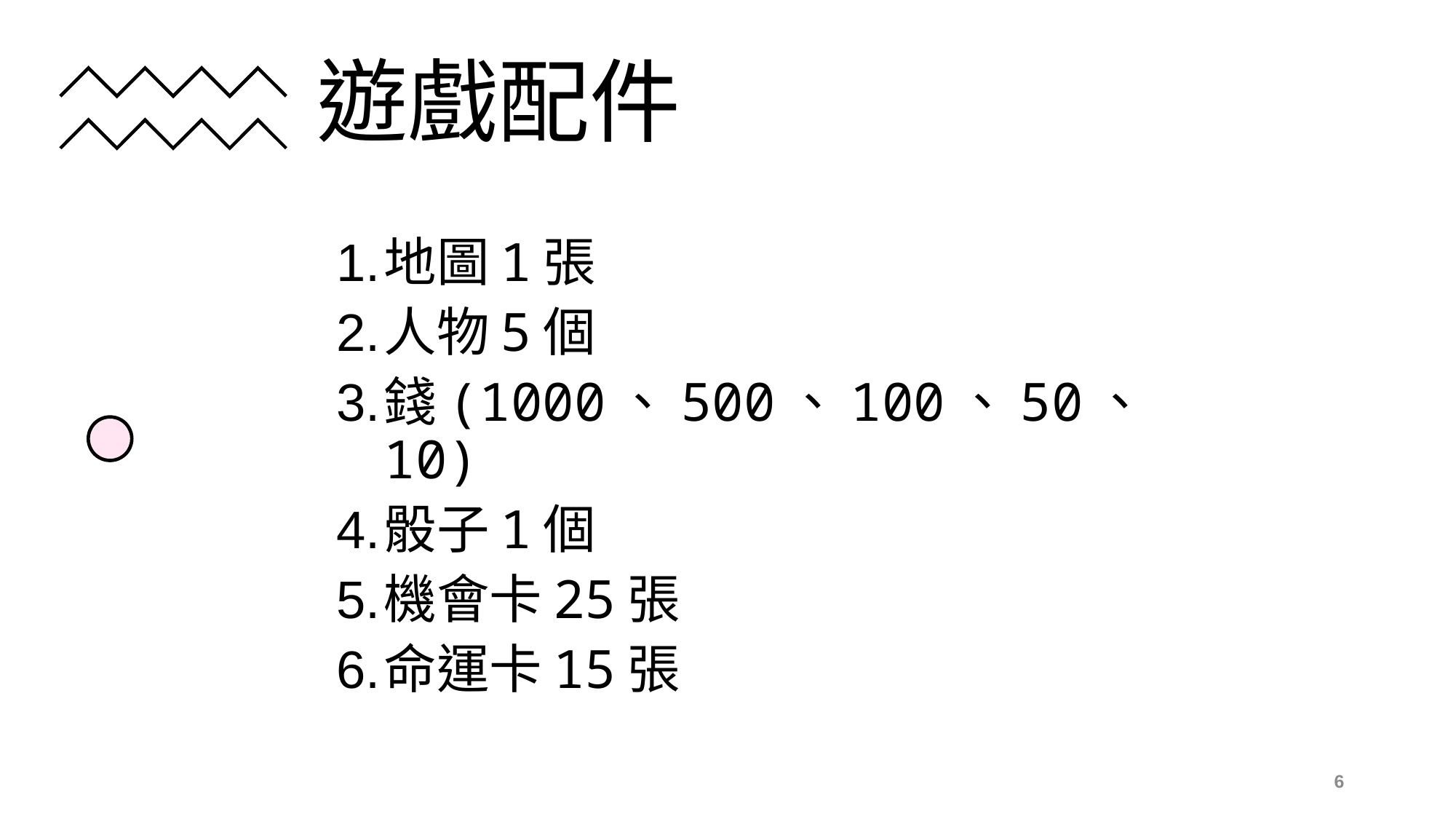

# 遊戲配件
地圖1張
人物5個
錢(1000、500、100、50、10)
骰子1個
機會卡25張
命運卡15張

6